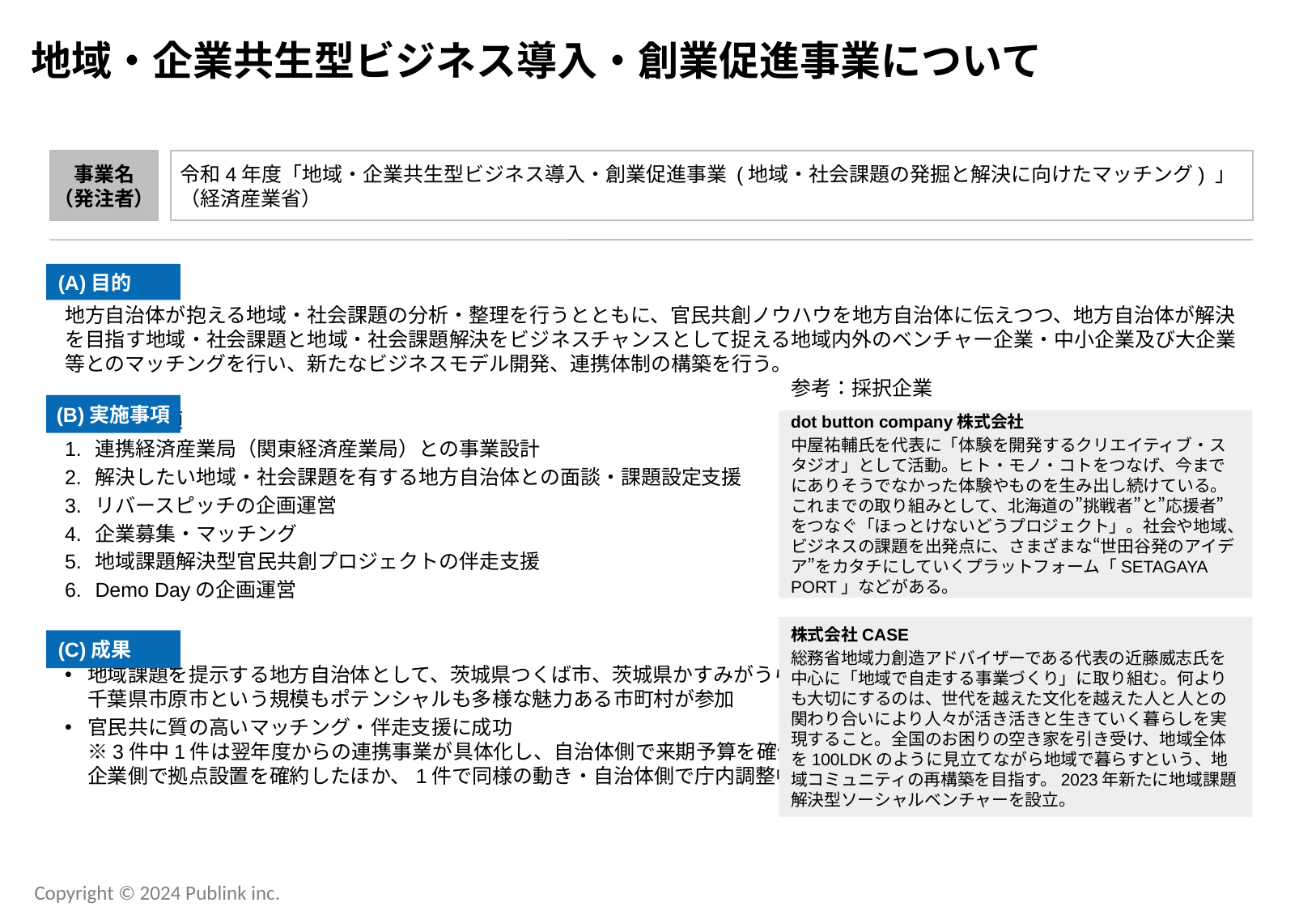

地域・企業共生型ビジネス導入・創業促進事業について
令和4年度「地域・企業共生型ビジネス導入・創業促進事業 (地域・社会課題の発掘と解決に向けたマッチング) 」（経済産業省）
事業名
（発注者）

(A)目的
(A) 目的
地方自治体が抱える地域・社会課題の分析・整理を行うとともに、官民共創ノウハウを地方自治体に伝えつつ、地方自治体が解決を目指す地域・社会課題と地域・社会課題解決をビジネスチャンスとして捉える地域内外のベンチャー企業・中小企業及び大企業等とのマッチングを行い、新たなビジネスモデル開発、連携体制の構築を行う。

(B) 実施事項
連携経済産業局（関東経済産業局）との事業設計
解決したい地域・社会課題を有する地方自治体との面談・課題設定支援
リバースピッチの企画運営
企業募集・マッチング
地域課題解決型官民共創プロジェクトの伴走支援
Demo Dayの企画運営

(C) 成果
地域課題を提示する地方自治体として、茨城県つくば市、茨城県かすみがうら市、
千葉県市原市という規模もポテンシャルも多様な魅力ある市町村が参加
官民共に質の高いマッチング・伴走支援に成功
※3件中1件は翌年度からの連携事業が具体化し、自治体側で来期予算を確保・
企業側で拠点設置を確約したほか、1件で同様の動き・自治体側で庁内調整中

参考：採択企業
(B)実施事項
dot button company株式会社
中屋祐輔氏を代表に「体験を開発するクリエイティブ・スタジオ」として活動。ヒト・モノ・コトをつなげ、今までにありそうでなかった体験やものを生み出し続けている。これまでの取り組みとして、北海道の”挑戦者”と”応援者”をつなぐ「ほっとけないどうプロジェクト」。社会や地域、ビジネスの課題を出発点に、さまざまな“世田谷発のアイデア”をカタチにしていくプラットフォーム「SETAGAYA PORT」などがある。
株式会社CASE
総務省地域力創造アドバイザーである代表の近藤威志氏を中心に「地域で自走する事業づくり」に取り組む。何よりも大切にするのは、世代を越えた文化を越えた人と人との関わり合いにより人々が活き活きと生きていく暮らしを実現すること。全国のお困りの空き家を引き受け、地域全体を100LDKのように見立てながら地域で暮らすという、地域コミュニティの再構築を目指す。2023年新たに地域課題解決型ソーシャルベンチャーを設立。
(C)成果

Copyright © 2024 Publink inc.